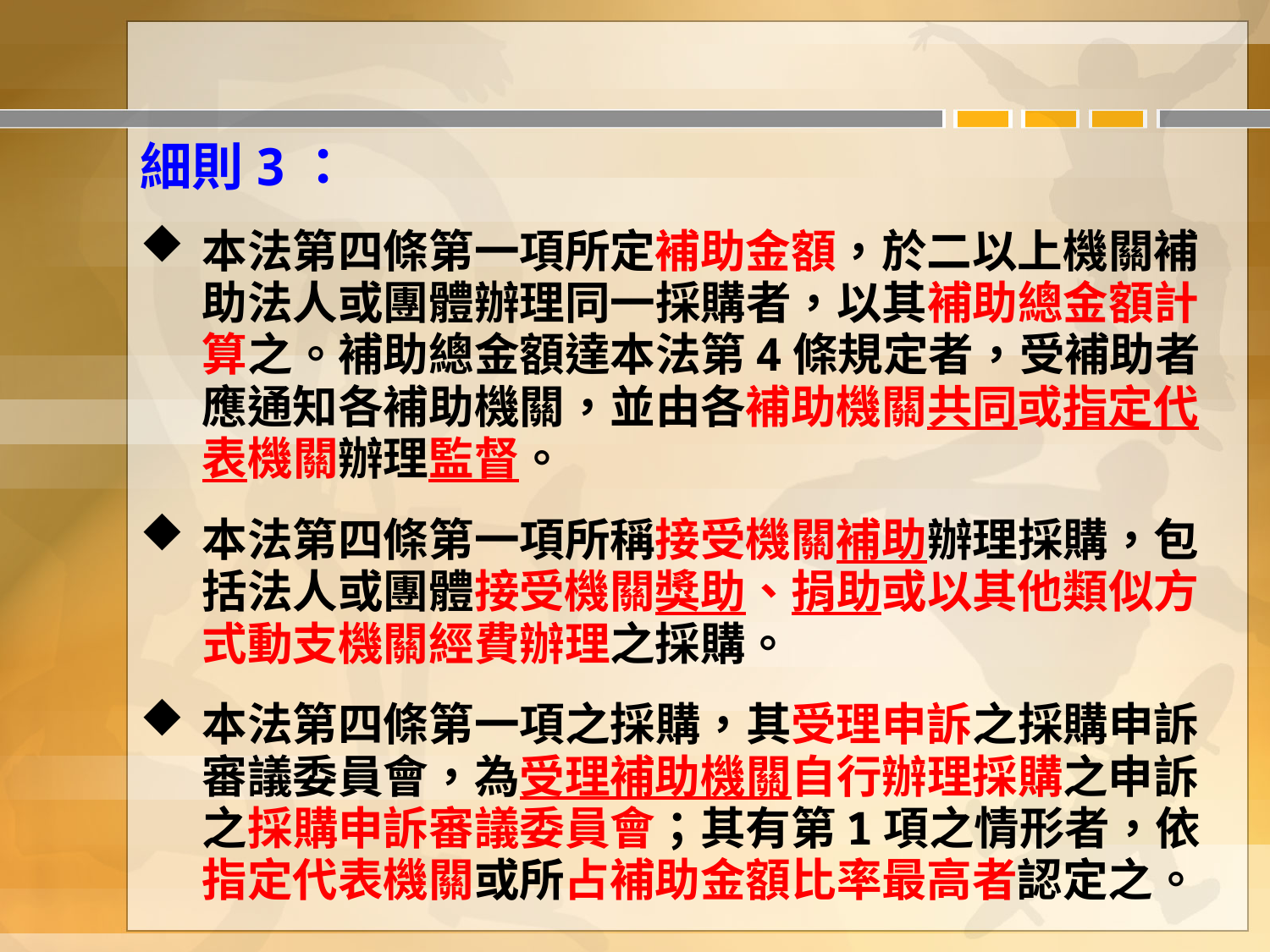

細則3：
本法第四條第一項所定補助金額，於二以上機關補助法人或團體辦理同一採購者，以其補助總金額計算之。補助總金額達本法第4條規定者，受補助者應通知各補助機關，並由各補助機關共同或指定代表機關辦理監督。
本法第四條第一項所稱接受機關補助辦理採購，包括法人或團體接受機關獎助、捐助或以其他類似方式動支機關經費辦理之採購。
本法第四條第一項之採購，其受理申訴之採購申訴審議委員會，為受理補助機關自行辦理採購之申訴之採購申訴審議委員會；其有第1項之情形者，依指定代表機關或所占補助金額比率最高者認定之。